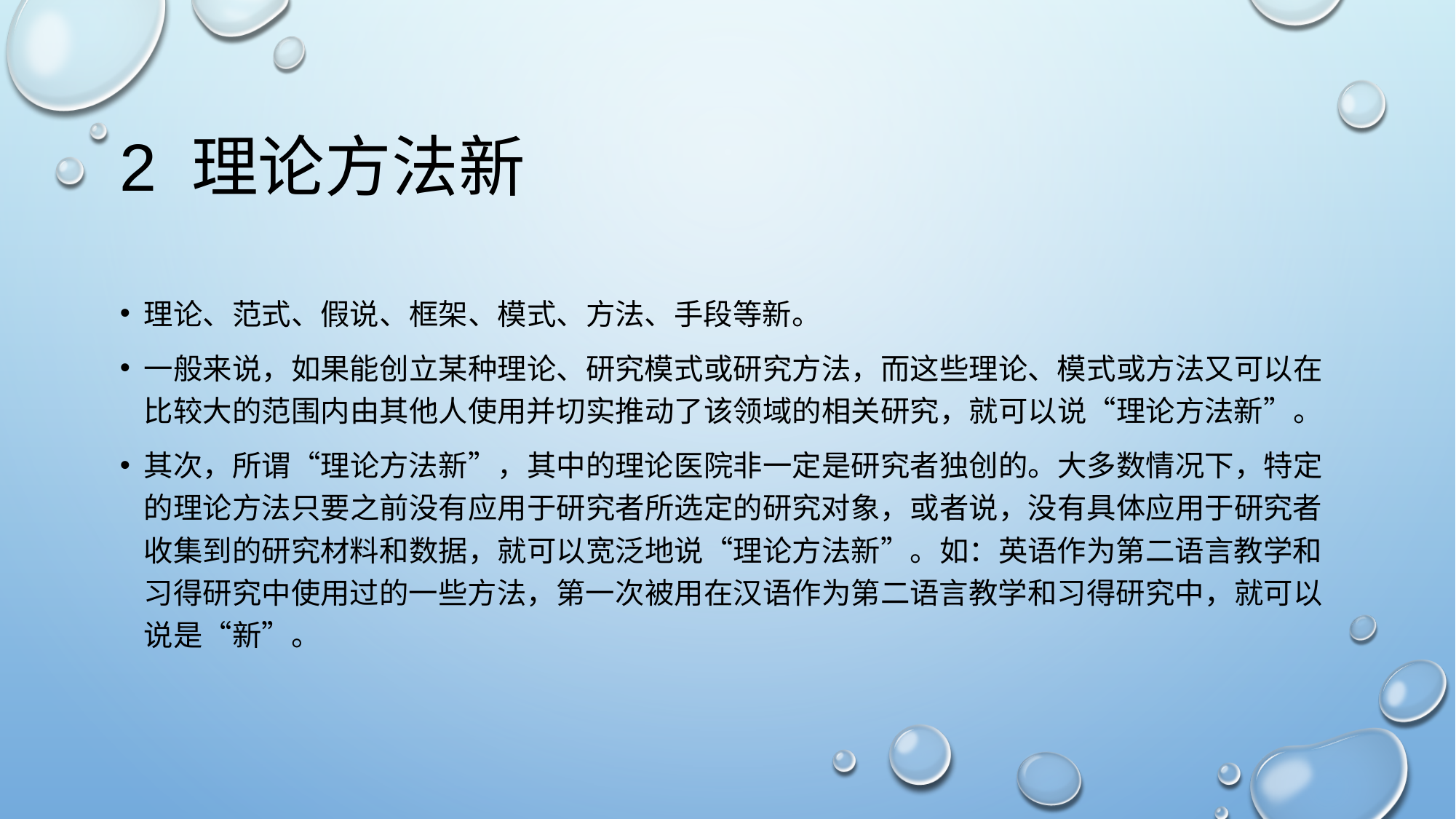

# 2 理论方法新
理论、范式、假说、框架、模式、方法、手段等新。
一般来说，如果能创立某种理论、研究模式或研究方法，而这些理论、模式或方法又可以在比较大的范围内由其他人使用并切实推动了该领域的相关研究，就可以说“理论方法新”。
其次，所谓“理论方法新”，其中的理论医院非一定是研究者独创的。大多数情况下，特定的理论方法只要之前没有应用于研究者所选定的研究对象，或者说，没有具体应用于研究者收集到的研究材料和数据，就可以宽泛地说“理论方法新”。如：英语作为第二语言教学和习得研究中使用过的一些方法，第一次被用在汉语作为第二语言教学和习得研究中，就可以说是“新”。